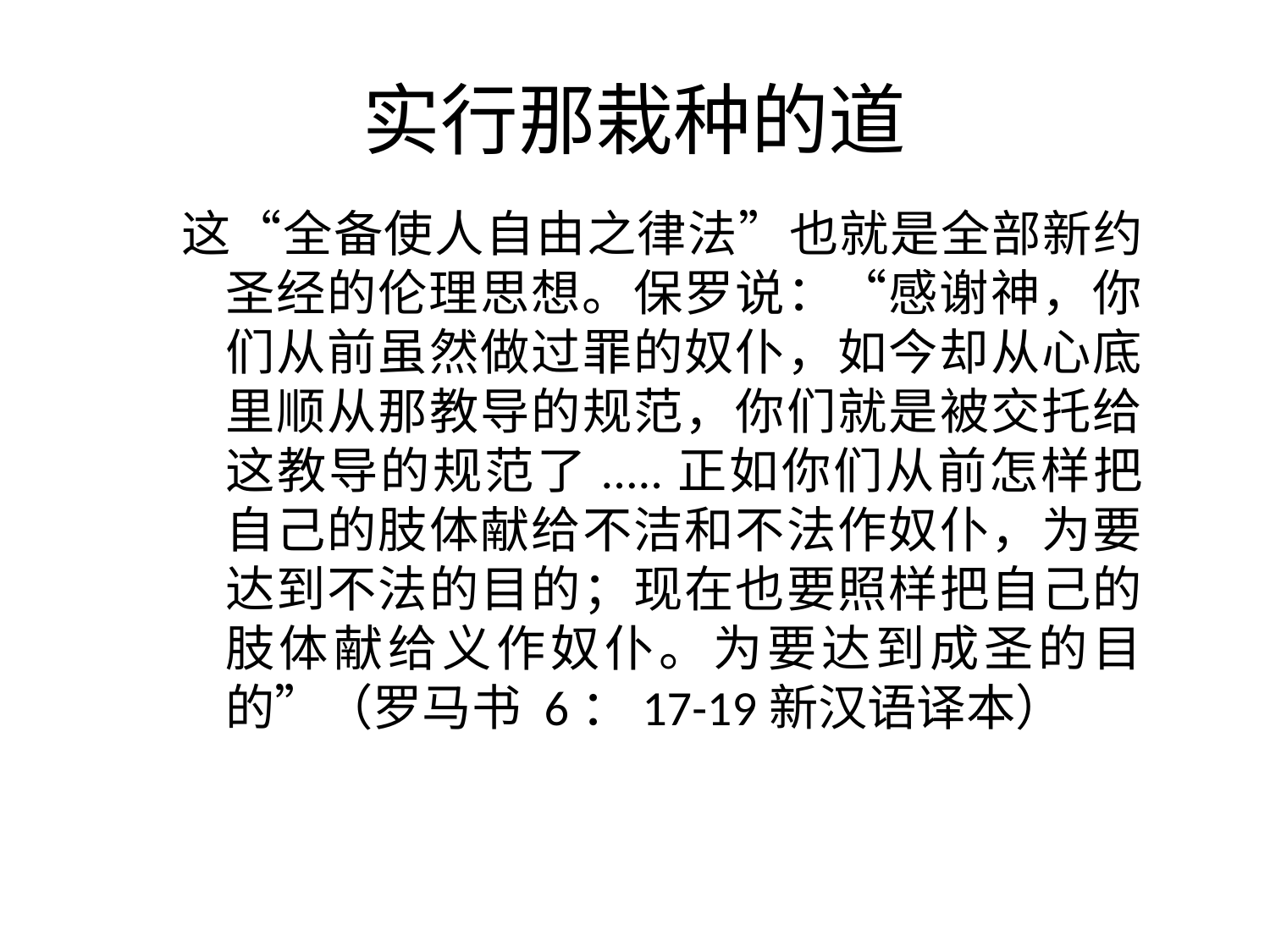

# 实行那栽种的道
这“全备使人自由之律法”也就是全部新约圣经的伦理思想。保罗说：“感谢神，你们从前虽然做过罪的奴仆，如今却从心底里顺从那教导的规范，你们就是被交托给这教导的规范了.....正如你们从前怎样把自己的肢体献给不洁和不法作奴仆，为要达到不法的目的；现在也要照样把自己的肢体献给义作奴仆。为要达到成圣的目的”（罗马书 6：17-19新汉语译本）